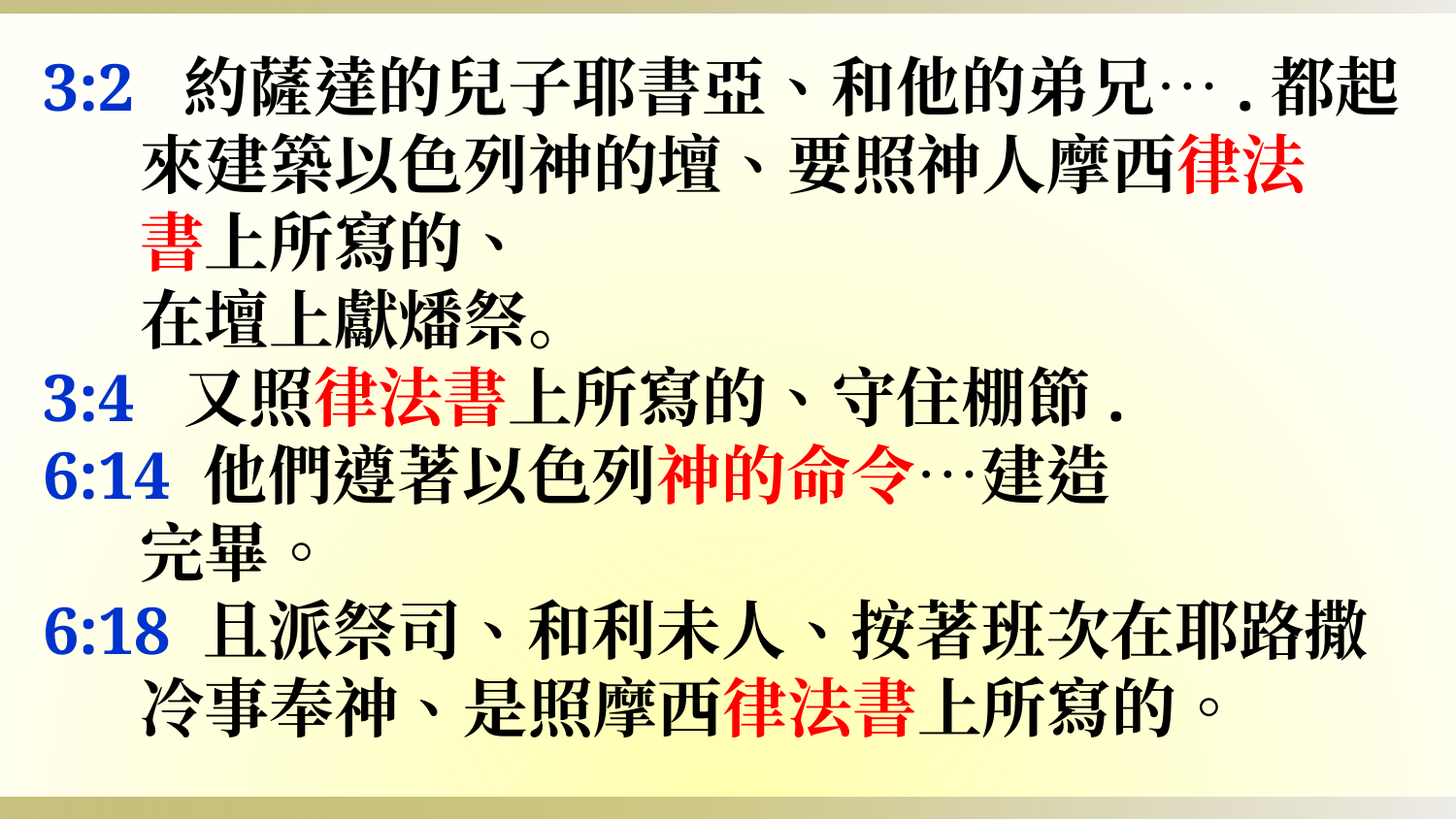

3:2  約薩達的兒子耶書亞、和他的弟兄….都起
     來建築以色列神的壇、要照神人摩西律法
     書上所寫的、
     在壇上獻燔祭。
3:4  又照律法書上所寫的、守住棚節.
6:14 他們遵著以色列神的命令…建造
     完畢。
6:18 且派祭司、和利未人、按著班次在耶路撒
     冷事奉神、是照摩西律法書上所寫的。